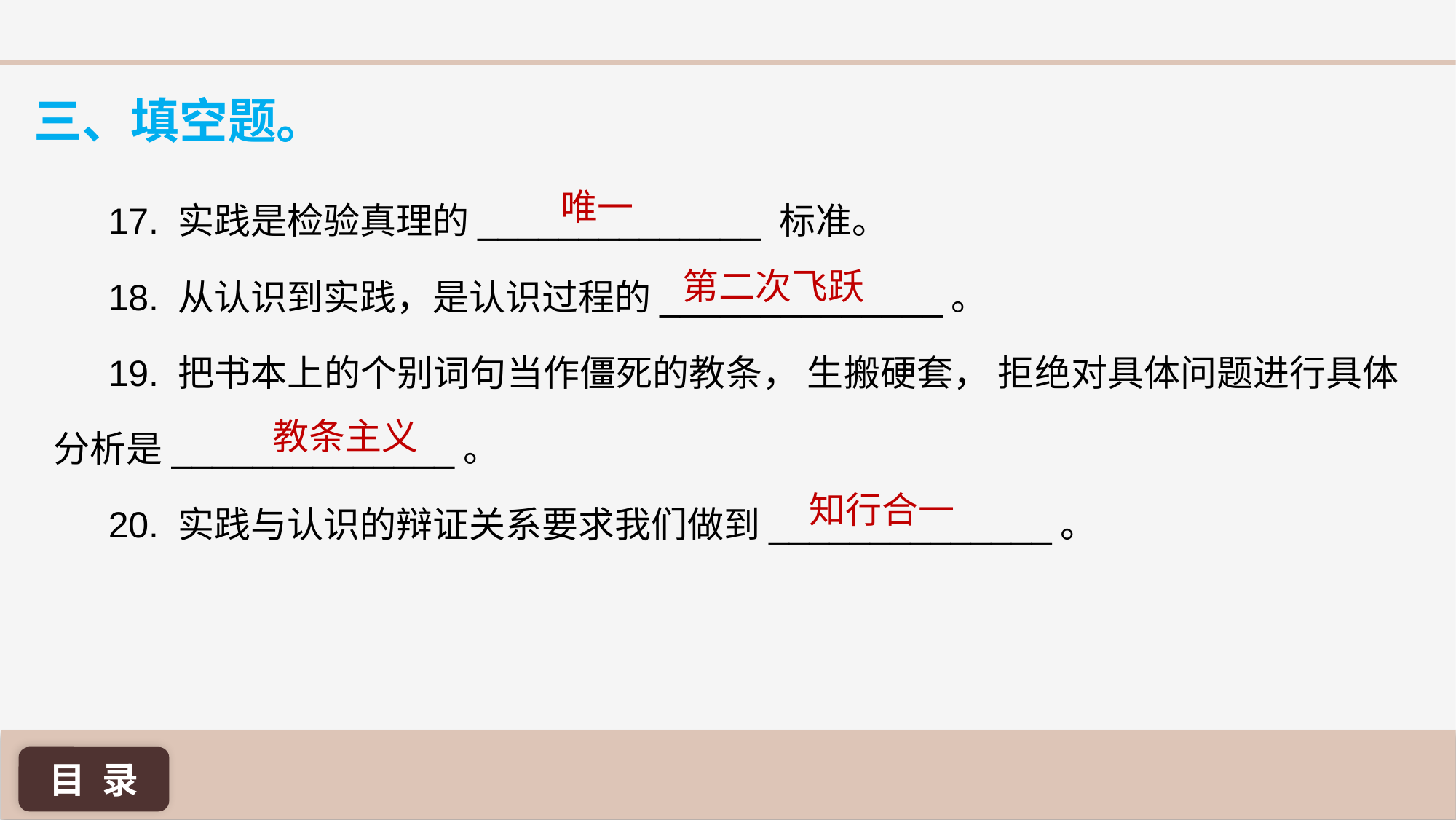

三、填空题。
17. 实践是检验真理的______________ 标准。
18. 从认识到实践，是认识过程的______________。
19. 把书本上的个别词句当作僵死的教条， 生搬硬套， 拒绝对具体问题进行具体分析是______________。
20. 实践与认识的辩证关系要求我们做到______________。
唯一
第二次飞跃
教条主义
知行合一